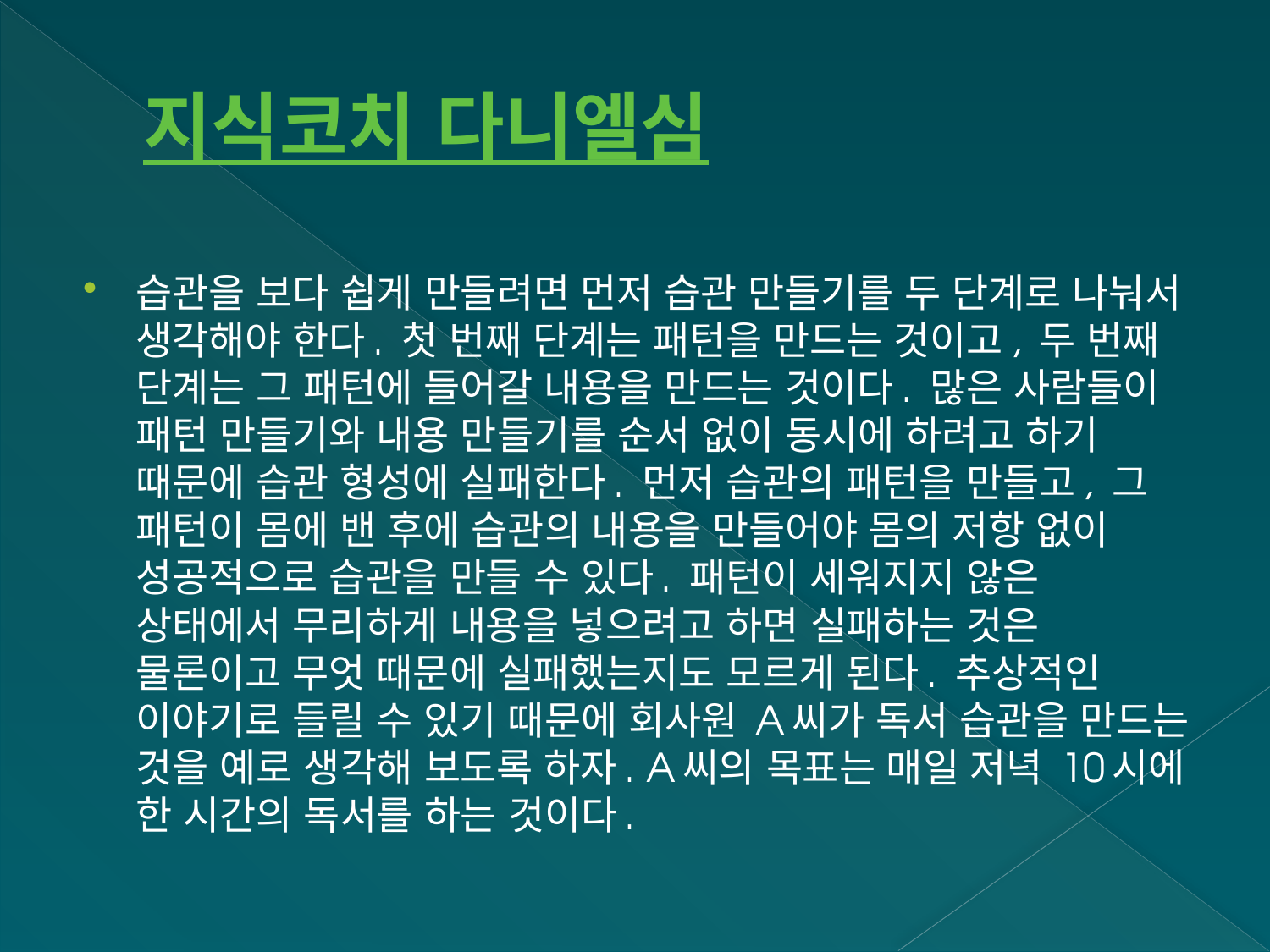

# 지식코치 다니엘심
습관을 보다 쉽게 만들려면 먼저 습관 만들기를 두 단계로 나눠서 생각해야 한다. 첫 번째 단계는 패턴을 만드는 것이고, 두 번째 단계는 그 패턴에 들어갈 내용을 만드는 것이다. 많은 사람들이 패턴 만들기와 내용 만들기를 순서 없이 동시에 하려고 하기 때문에 습관 형성에 실패한다. 먼저 습관의 패턴을 만들고, 그 패턴이 몸에 밴 후에 습관의 내용을 만들어야 몸의 저항 없이 성공적으로 습관을 만들 수 있다. 패턴이 세워지지 않은 상태에서 무리하게 내용을 넣으려고 하면 실패하는 것은 물론이고 무엇 때문에 실패했는지도 모르게 된다. 추상적인 이야기로 들릴 수 있기 때문에 회사원 A씨가 독서 습관을 만드는 것을 예로 생각해 보도록 하자. A씨의 목표는 매일 저녁 10시에 한 시간의 독서를 하는 것이다.